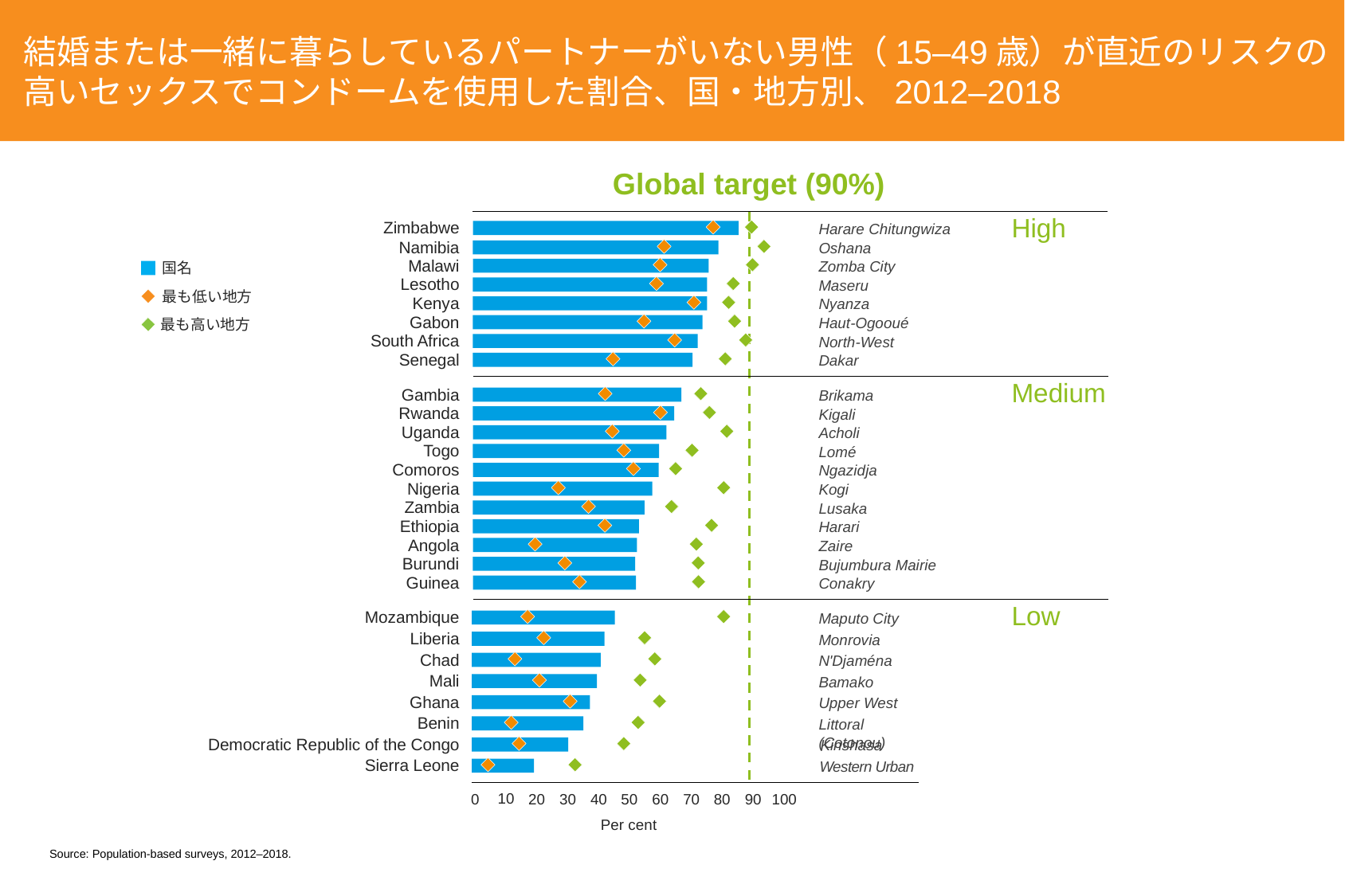

結婚または一緒に暮らしているパートナーがいない男性（15–49歳）が直近のリスクの高いセックスでコンドームを使用した割合、国・地方別、2012–2018
Global target (90%)
High
Zimbabwe
Harare Chitungwiza

Namibia
Oshana

Malawi
Zomba City

国名

Lesotho
Maseru

最も低い地方

Kenya
Nyanza

Gabon
Haut-Ogooué

最も高い地方

South Africa
North-West

Senegal
Dakar

Medium
Gambia
Brikama

Rwanda
Kigali

Uganda
Acholi

Togo
Lomé

Comoros
Ngazidja

Nigeria
Kogi

Zambia
Lusaka

Ethiopia
Harari

Angola
Zaire

Burundi
Bujumbura Mairie

Guinea
Conakry

Low
Mozambique
Maputo City

Liberia
Monrovia

Chad
N'Djaména

Mali
Bamako

Ghana
Upper West

Benin
Littoral (Cotonou)

Democratic Republic of the Congo
Kinshasa

Sierra Leone
Western Urban

10
0
20
30
40
50
60
70
80
90
100
Per cent
Source: Population-based surveys, 2012–2018.